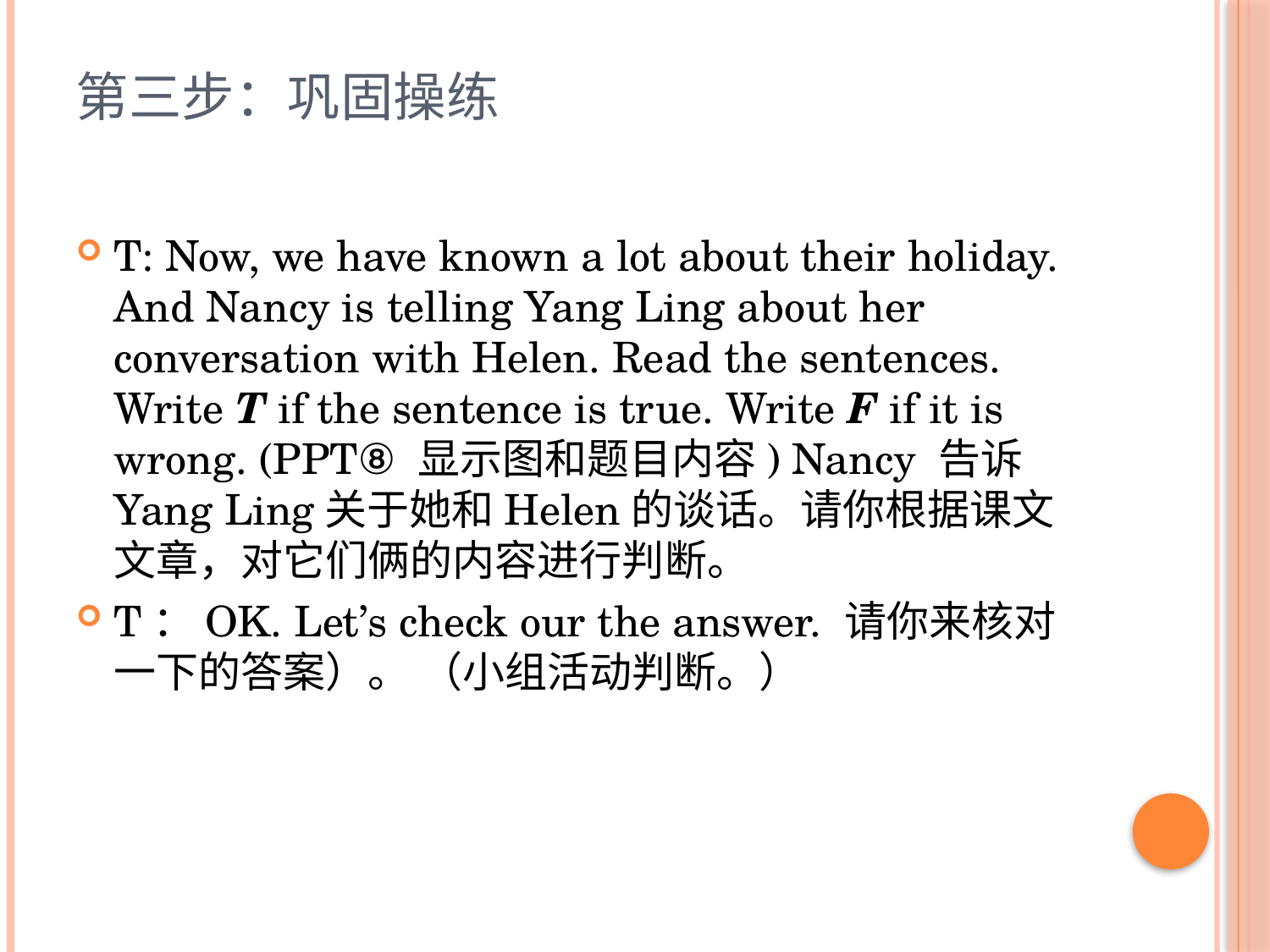

# 第三步：巩固操练
T: Now, we have known a lot about their holiday. And Nancy is telling Yang Ling about her conversation with Helen. Read the sentences. Write T if the sentence is true. Write F if it is wrong. (PPT⑧ 显示图和题目内容) Nancy 告诉Yang Ling关于她和Helen的谈话。请你根据课文文章，对它们俩的内容进行判断。
T：OK. Let’s check our the answer. 请你来核对一下的答案）。 （小组活动判断。）